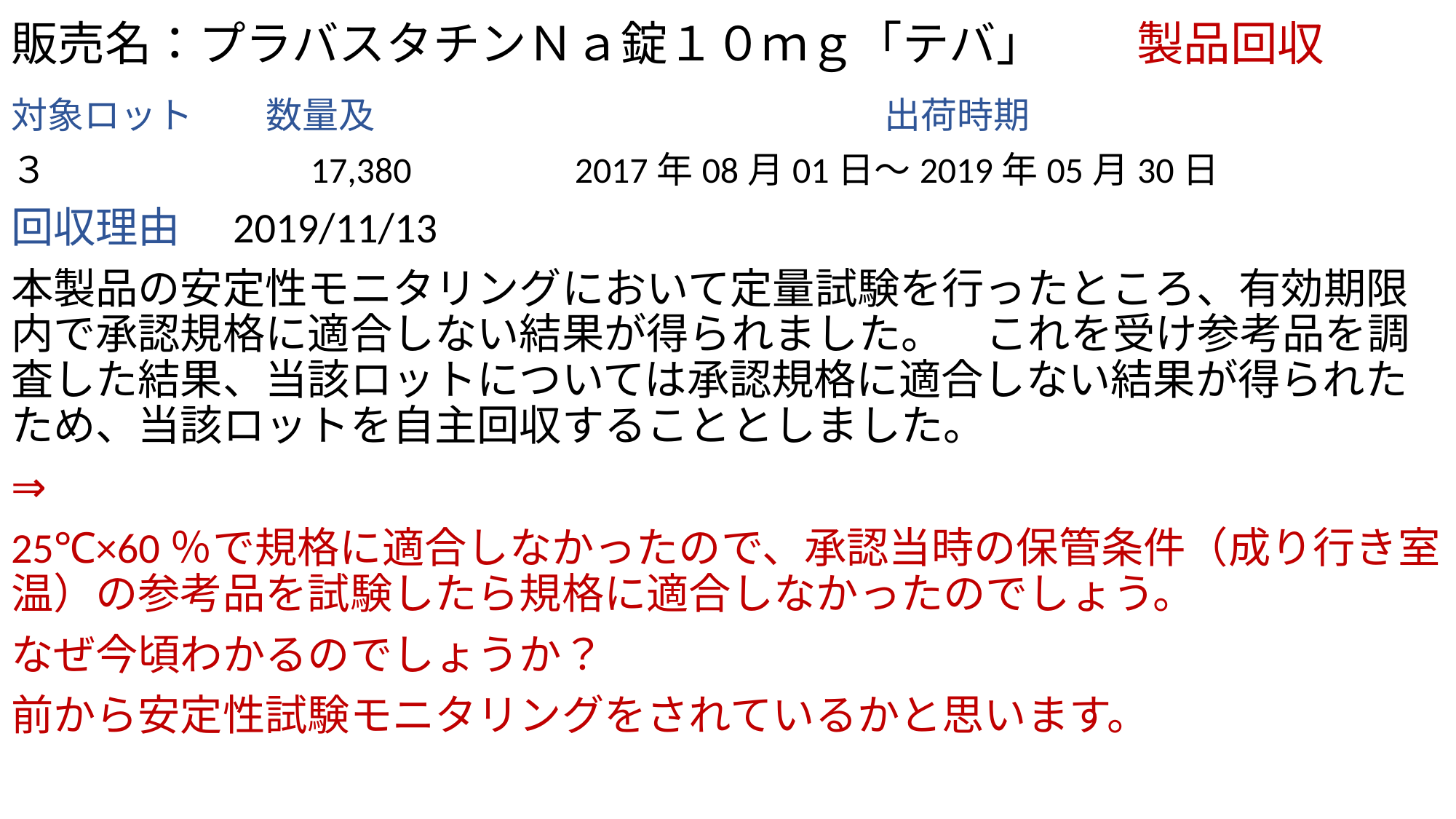

# 販売名：プラバスタチンＮａ錠１０ｍｇ「テバ」　　製品回収
対象ロット　　数量及　　　　　　　　　　　　　　出荷時期
３　　　　　　　17,380　　　　2017年08月01日～2019年05月30日
回収理由　2019/11/13
本製品の安定性モニタリングにおいて定量試験を行ったところ、有効期限内で承認規格に適合しない結果が得られました。　これを受け参考品を調査した結果、当該ロットについては承認規格に適合しない結果が得られたため、当該ロットを自主回収することとしました。
⇒
25℃×60％で規格に適合しなかったので、承認当時の保管条件（成り行き室温）の参考品を試験したら規格に適合しなかったのでしょう。
なぜ今頃わかるのでしょうか？
前から安定性試験モニタリングをされているかと思います。